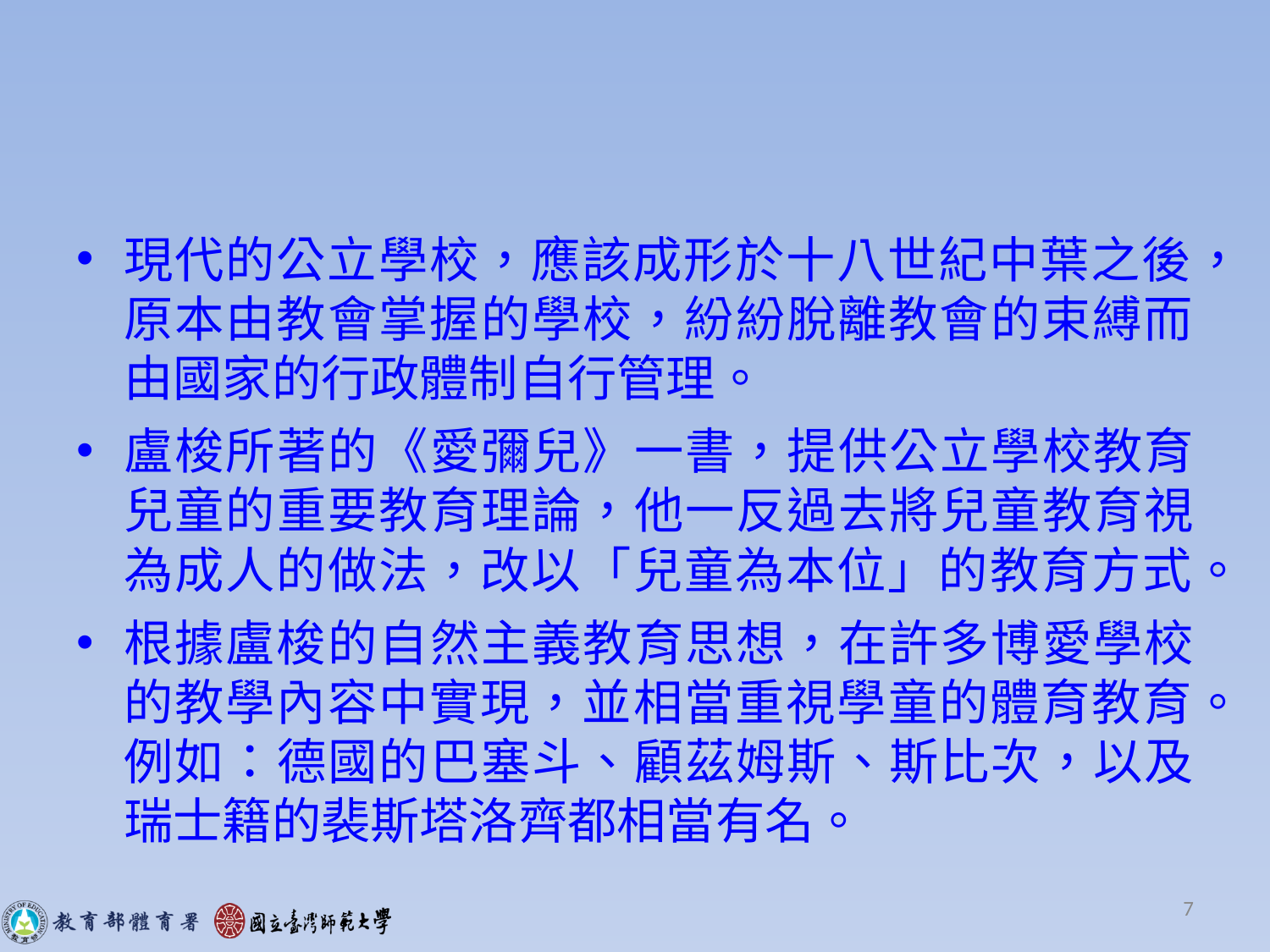

#
現代的公立學校，應該成形於十八世紀中葉之後，原本由教會掌握的學校，紛紛脫離教會的束縛而由國家的行政體制自行管理。
盧梭所著的《愛彌兒》一書，提供公立學校教育兒童的重要教育理論，他一反過去將兒童教育視為成人的做法，改以「兒童為本位」的教育方式。
根據盧梭的自然主義教育思想，在許多博愛學校的教學內容中實現，並相當重視學童的體育教育。例如：德國的巴塞斗、顧茲姆斯、斯比次，以及瑞士籍的裴斯塔洛齊都相當有名。
7